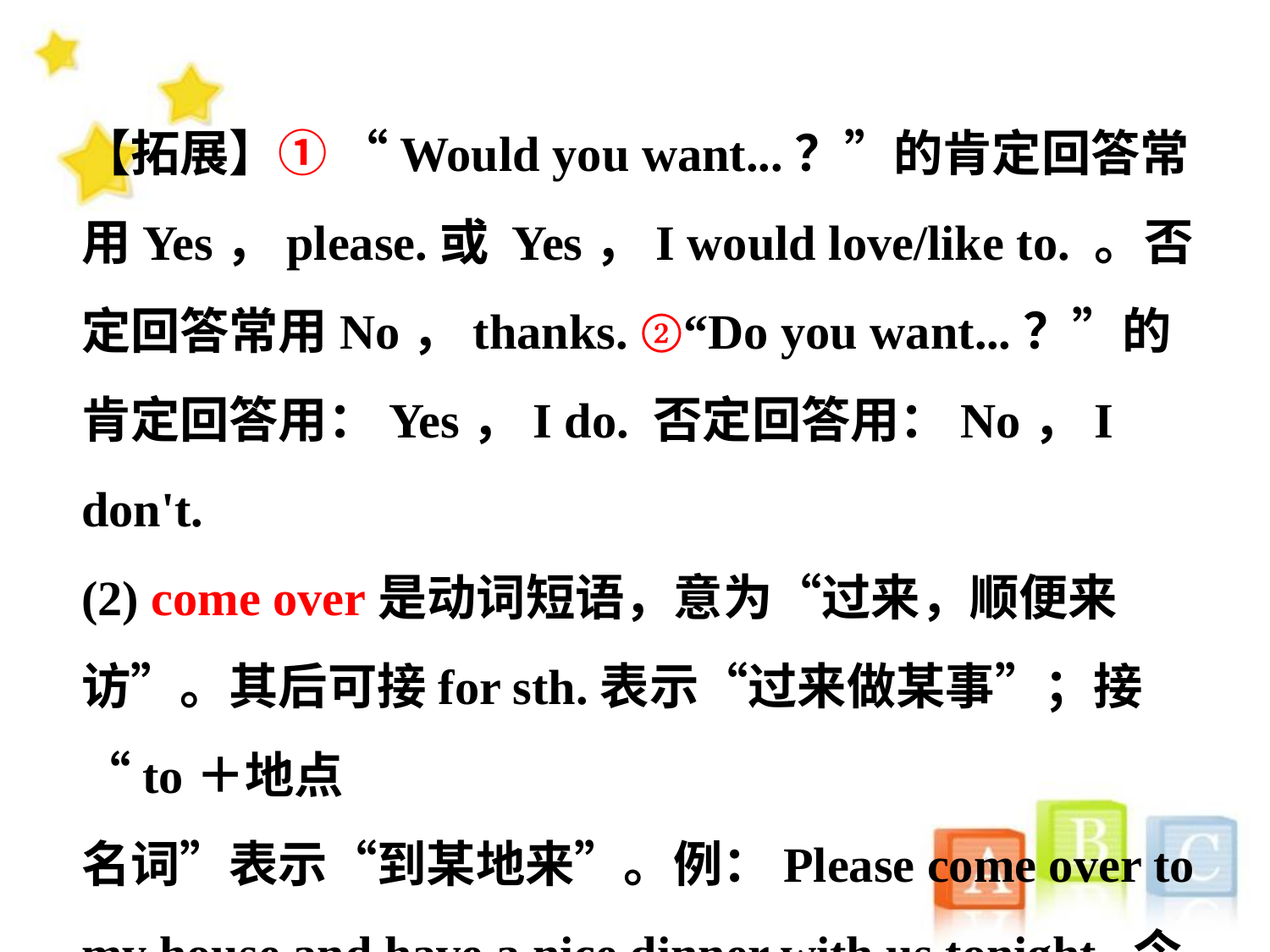

【拓展】① “Would you want...？”的肯定回答常用Yes，please.或 Yes，I would love/like to. 。否定回答常用No，thanks. ②“Do you want...？”的肯定回答用：Yes，I do. 否定回答用：No，I don't.
(2) come over是动词短语，意为“过来，顺便来访”。其后可接for sth.表示“过来做某事”；接“to＋地点
名词”表示“到某地来”。例：Please come over to my house and have a nice dinner with us tonight. 今晚请到我家来， 并吃一顿不错的晚餐。